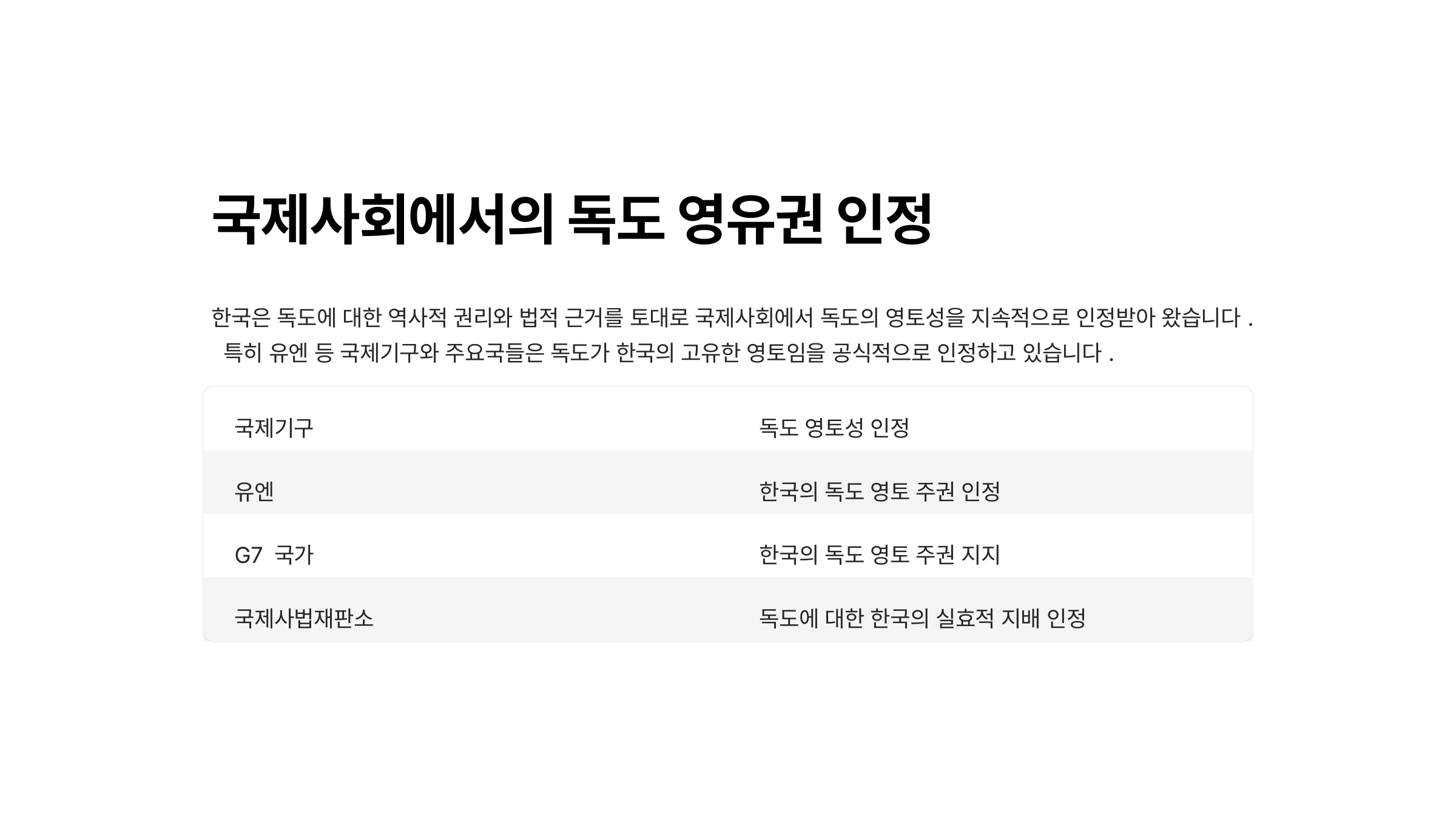

국제사회에서의 독도 영유권 인정
한국은 독도에 대한 역사적 권리와 법적 근거를 토대로 국제사회에서 독도의 영토성을 지속적으로 인정받아 왔습니다. 특히 유엔 등 국제기구와 주요국들은 독도가 한국의 고유한 영토임을 공식적으로 인정하고 있습니다.

국제기구
독도 영토성 인정

유엔
한국의 독도 영토 주권 인정

G7 국가
한국의 독도 영토 주권 지지

국제사법재판소
독도에 대한 한국의 실효적 지배 인정